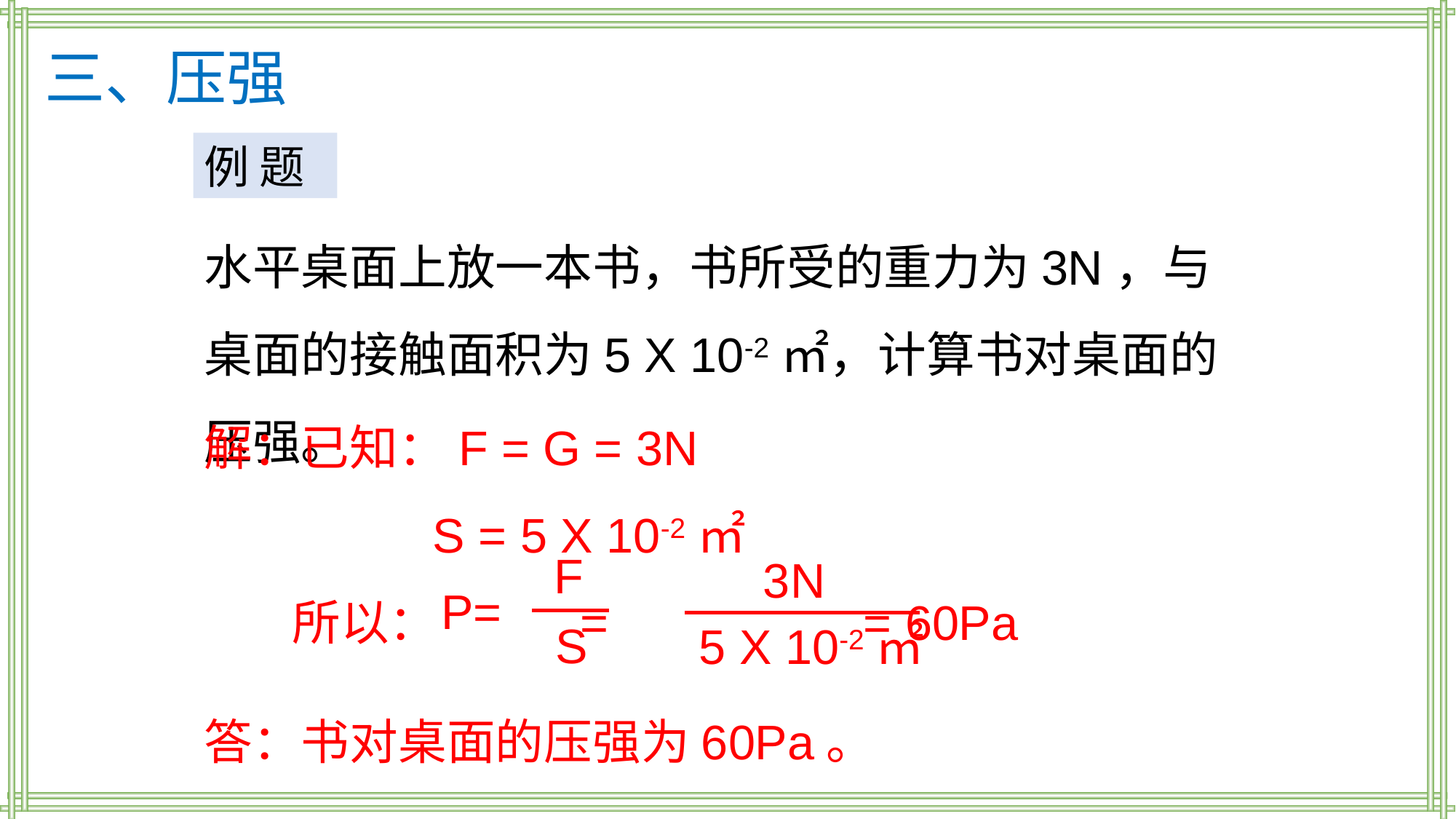

三、压强
例 题
水平桌面上放一本书，书所受的重力为3N，与桌面的接触面积为5 X 10-2㎡，计算书对桌面的压强。
解：已知：F = G = 3N
                 S = 5 X 10-2㎡
       所以：            =                   = 60Pa
F
P=
S
3N
5 X 10-2㎡
答：书对桌面的压强为60Pa。